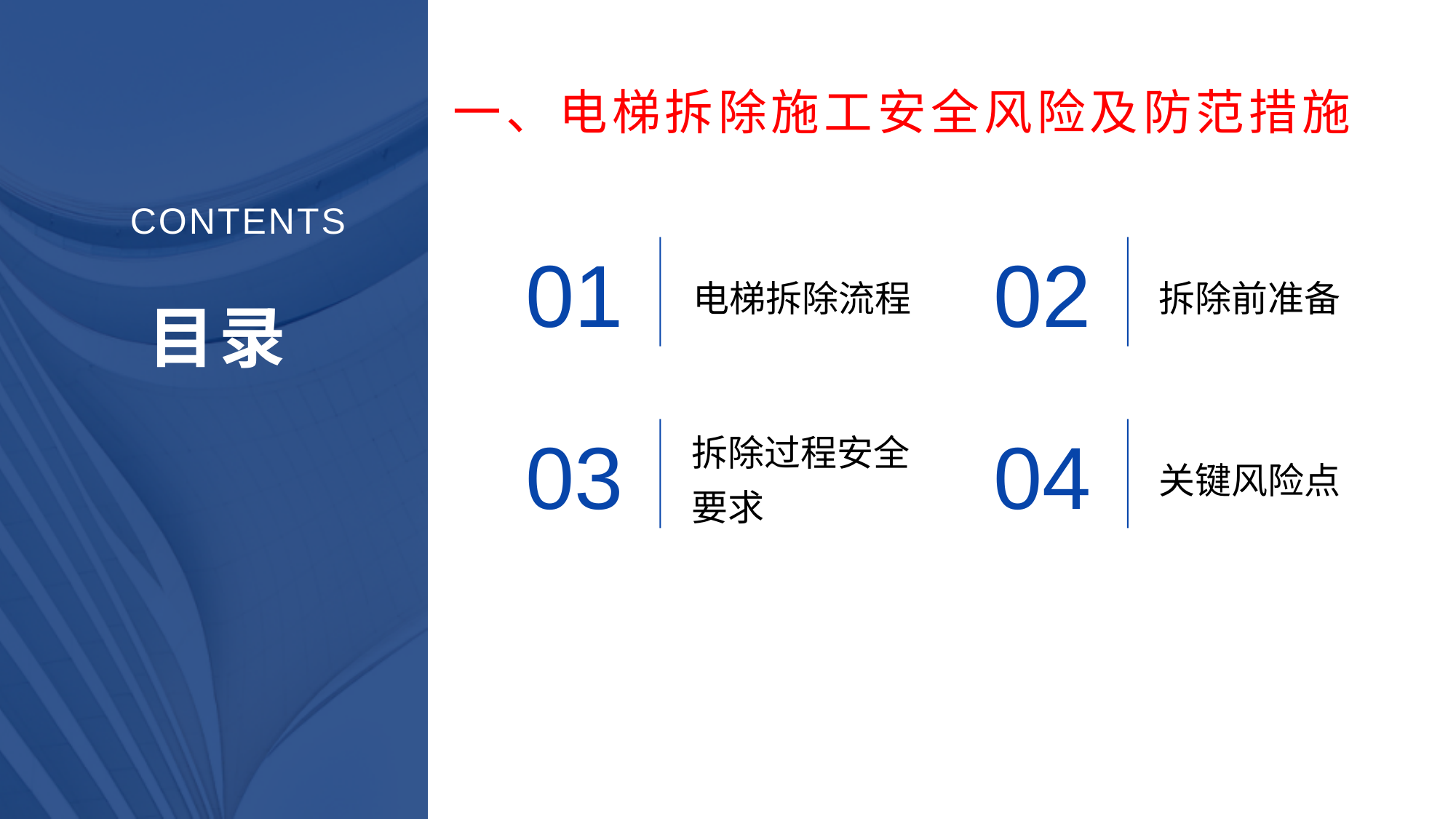

一、电梯拆除施工安全风险及防范措施
CONTENTS
01
02

电梯拆除流程

拆除前准备
03
04

拆除过程安全要求

关键风险点
目录